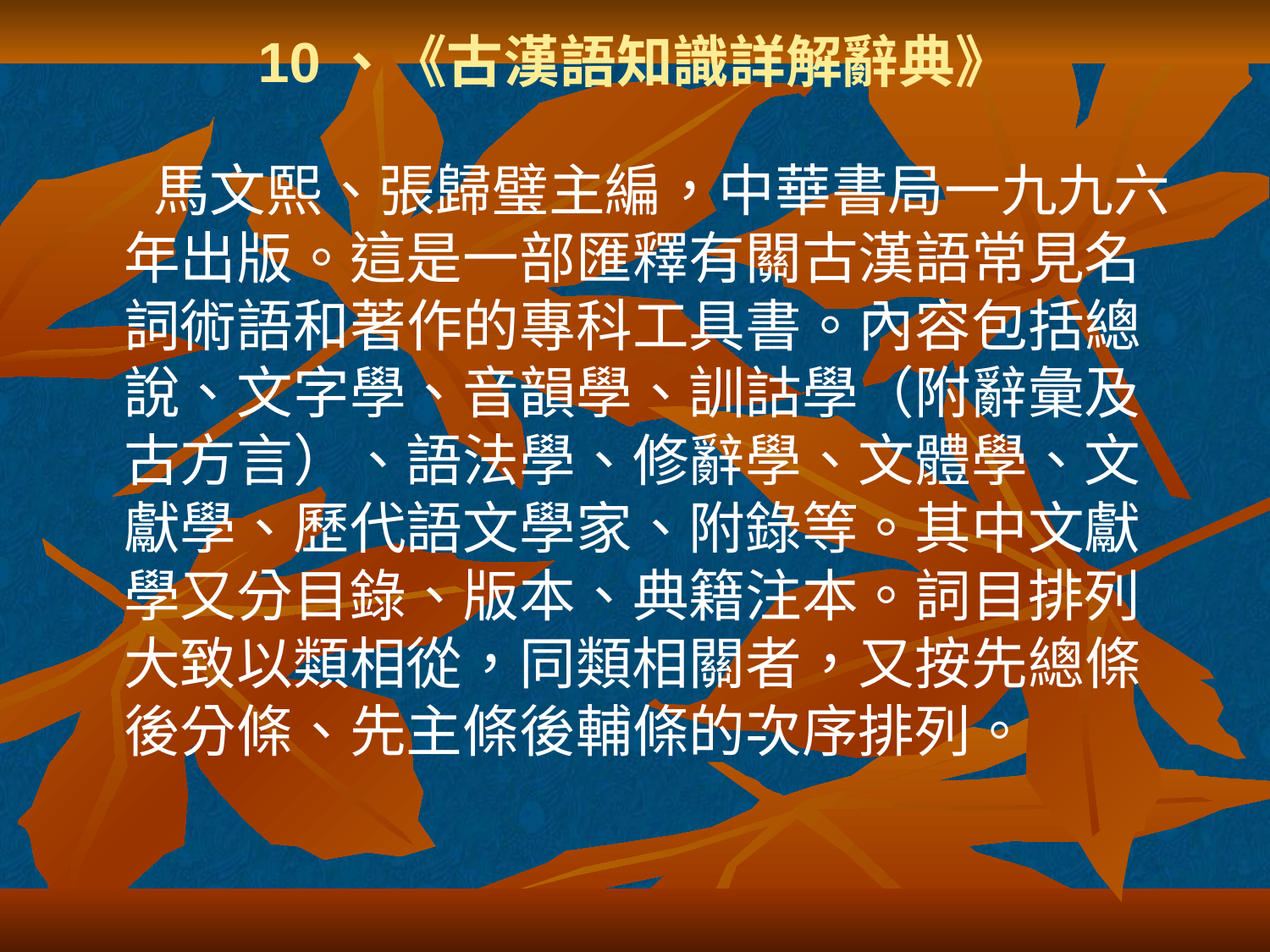

# 10、《古漢語知識詳解辭典》
     馬文熙、張歸璧主編，中華書局一九九六年出版。這是一部匯釋有關古漢語常見名詞術語和著作的專科工具書。內容包括總說、文字學、音韻學、訓詁學（附辭彙及古方言）、語法學、修辭學、文體學、文獻學、歷代語文學家、附錄等。其中文獻學又分目錄、版本、典籍注本。詞目排列大致以類相從，同類相關者，又按先總條後分條、先主條後輔條的次序排列。